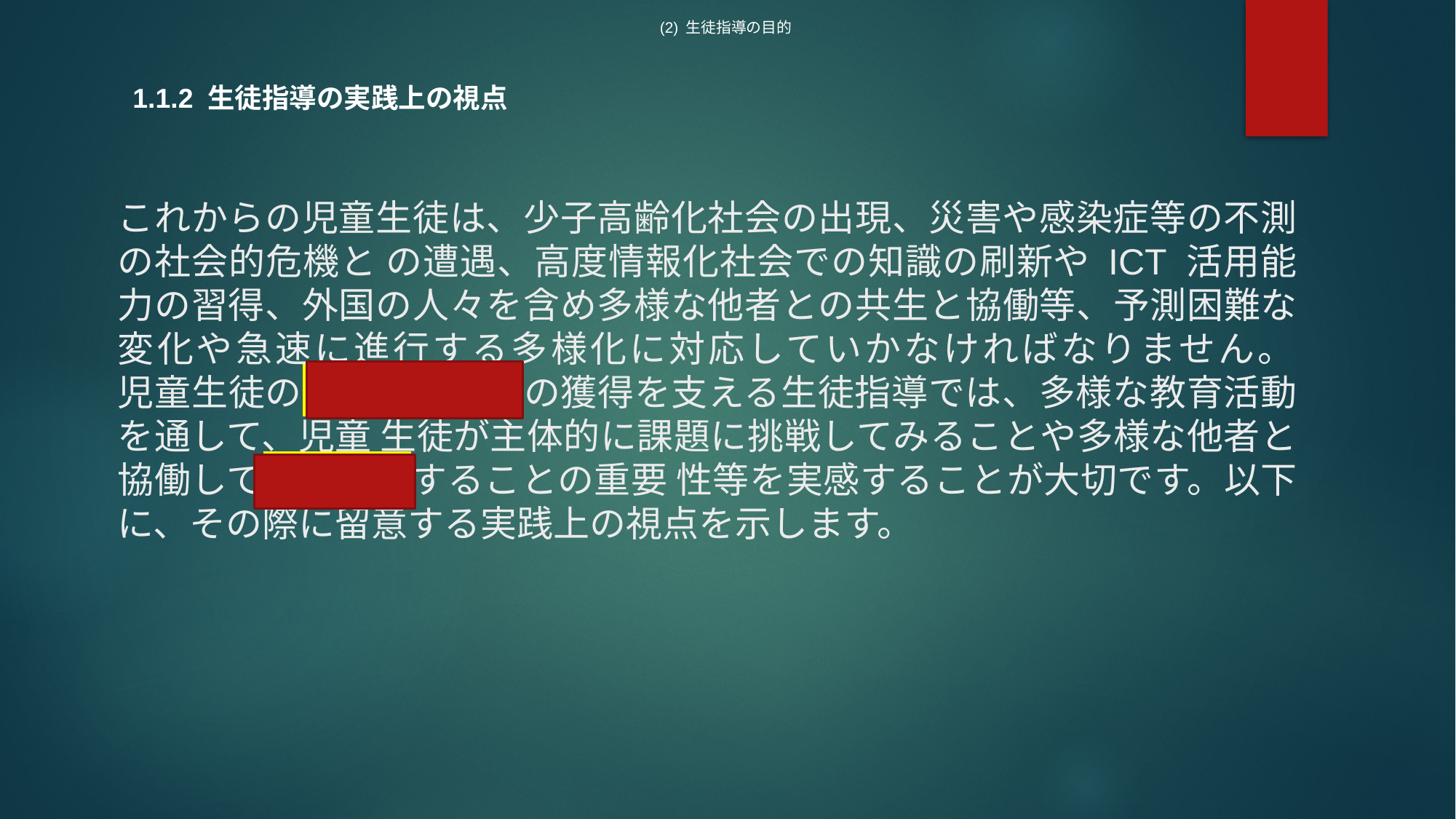

(2) 生徒指導の目的
1.1.2 生徒指導の実践上の視点
# これからの児童生徒は、少子高齢化社会の出現、災害や感染症等の不測の社会的危機と の遭遇、高度情報化社会での知識の刷新や ICT 活用能力の習得、外国の人々を含め多様な他者との共生と協働等、予測困難な変化や急速に進行する多様化に対応していかなければなりません。 児童生徒の自己指導能力の獲得を支える生徒指導では、多様な教育活動を通して、児童 生徒が主体的に課題に挑戦してみることや多様な他者と協働して創意工夫することの重要 性等を実感することが大切です。以下に、その際に留意する実践上の視点を示します。